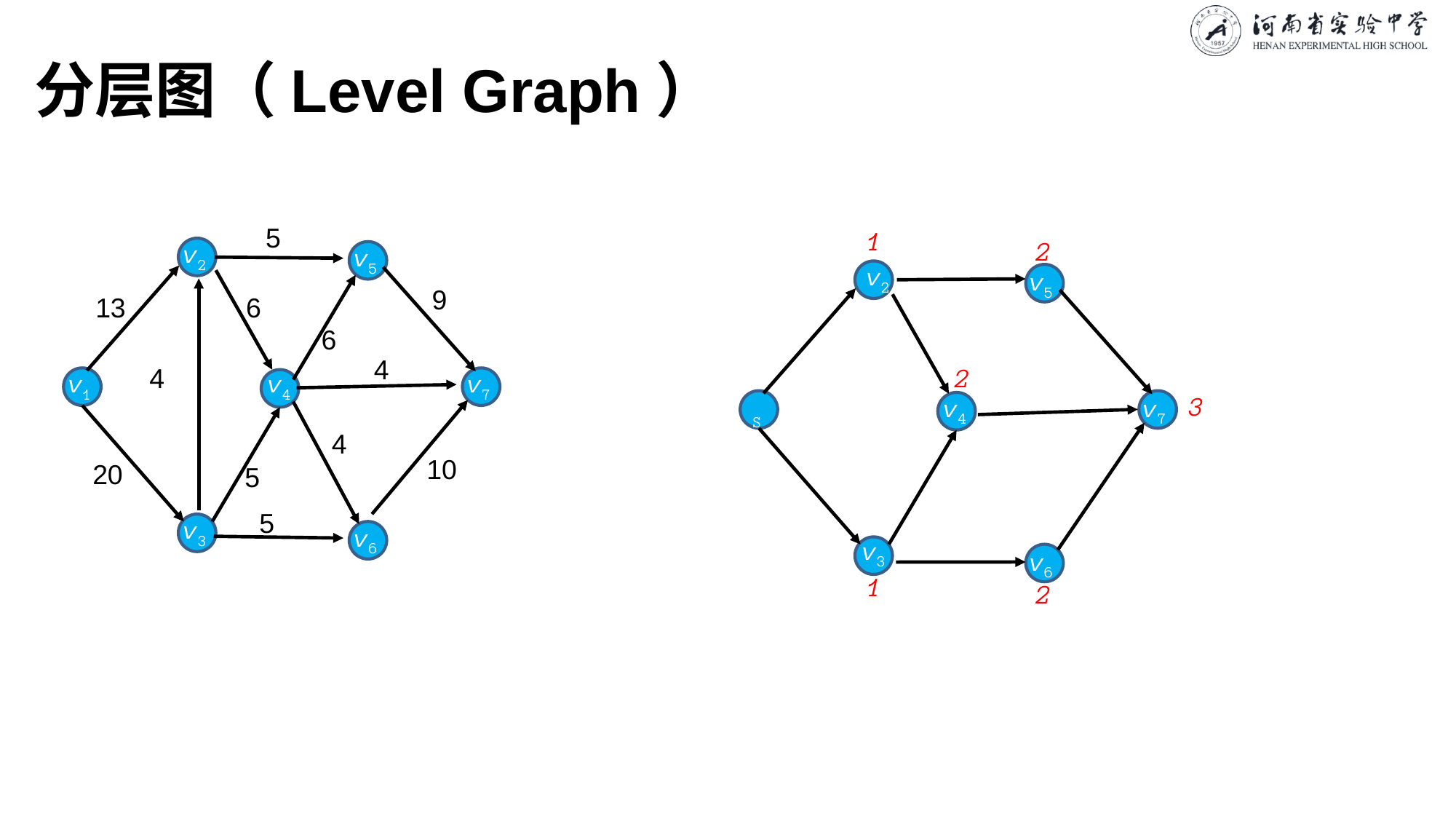

# 分层图（Level Graph）
5
1
2
v2
v5

v2
v5

9
6
13
6
4
2
4
v1
v4
v7

3
v4
v7
S

4
10
20
5
5
v3

v6

v3

v6

1
2